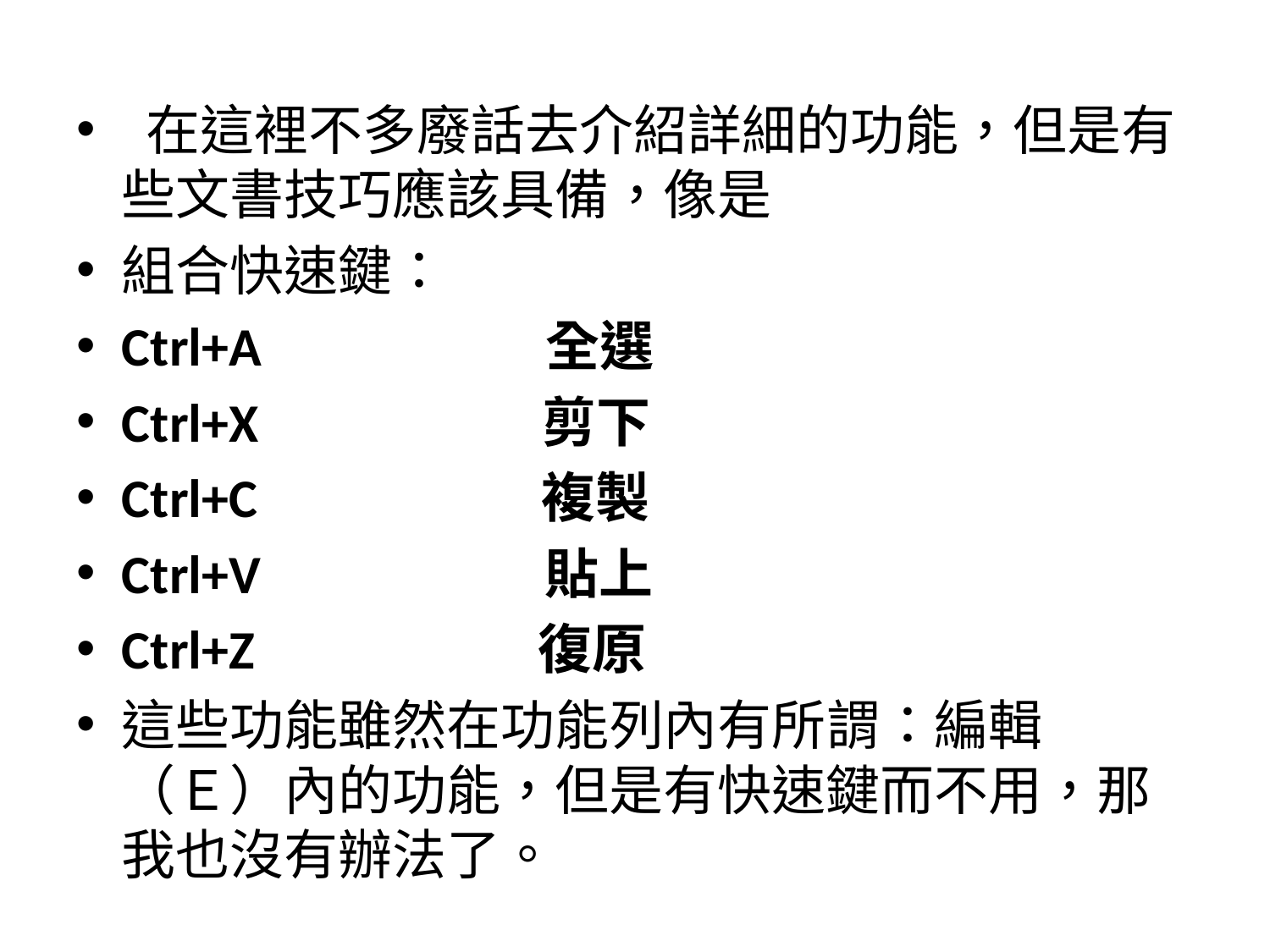

在這裡不多廢話去介紹詳細的功能，但是有些文書技巧應該具備，像是
組合快速鍵：
Ctrl+A　　　　　全選
Ctrl+X　　　　　剪下
Ctrl+C　　　　　複製
Ctrl+V　　　　　貼上
Ctrl+Z　　　　　復原
這些功能雖然在功能列內有所謂：編輯（Ｅ）內的功能，但是有快速鍵而不用，那我也沒有辦法了。